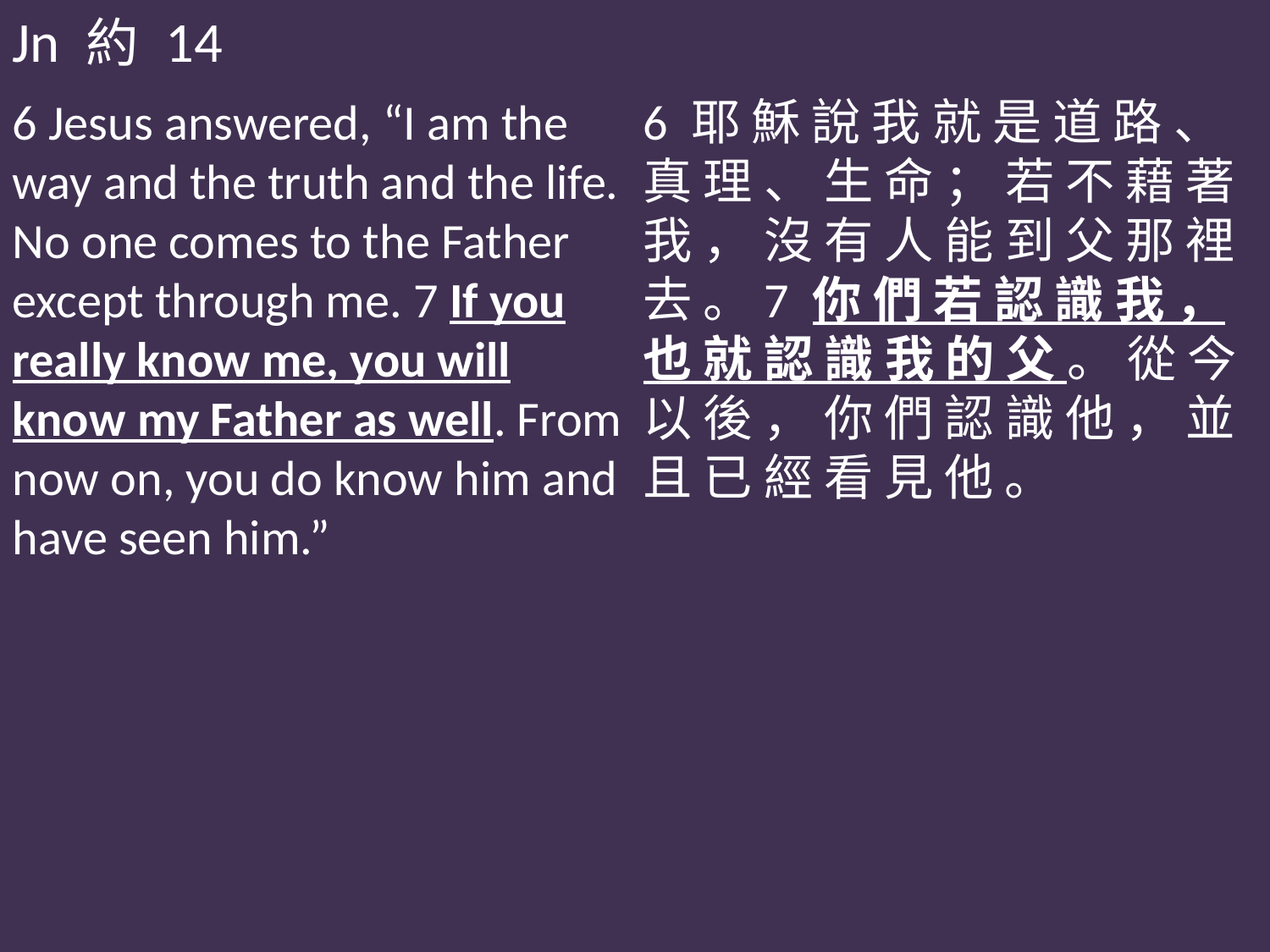

Jn 約 14
6 Jesus answered, “I am the way and the truth and the life. No one comes to the Father except through me. 7 If you really know me, you will know my Father as well. From now on, you do know him and have seen him.”
6 耶 穌 說 我 就 是 道 路 、 真 理 、 生 命 ； 若 不 藉 著 我 ， 沒 有 人 能 到 父 那 裡 去 。7 你 們 若 認 識 我 ， 也 就 認 識 我 的 父 。 從 今 以 後 ， 你 們 認 識 他 ， 並 且 已 經 看 見 他 。